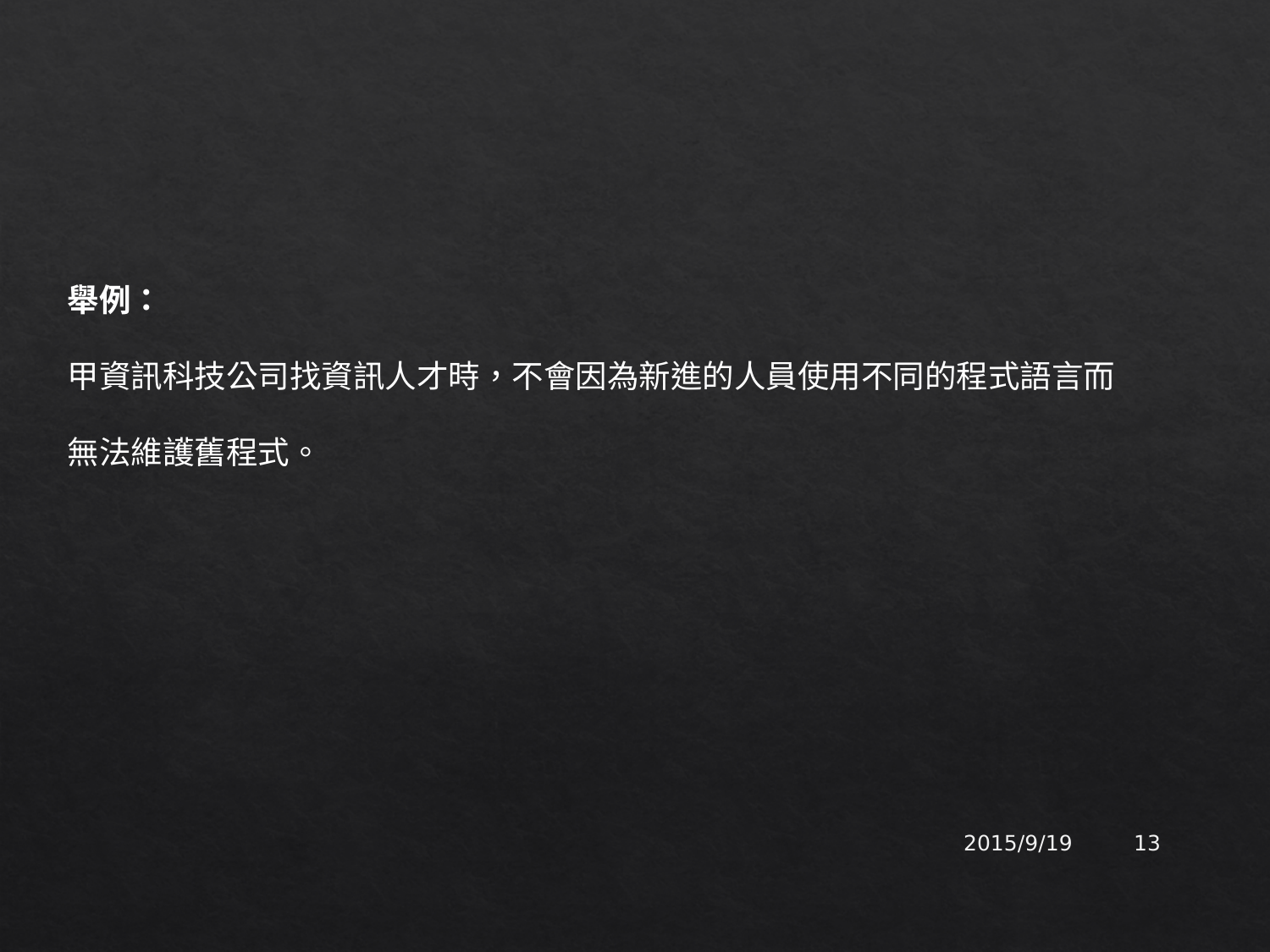

舉例：
甲資訊科技公司找資訊人才時，不會因為新進的人員使用不同的程式語言而無法維護舊程式。
2015/9/19
13